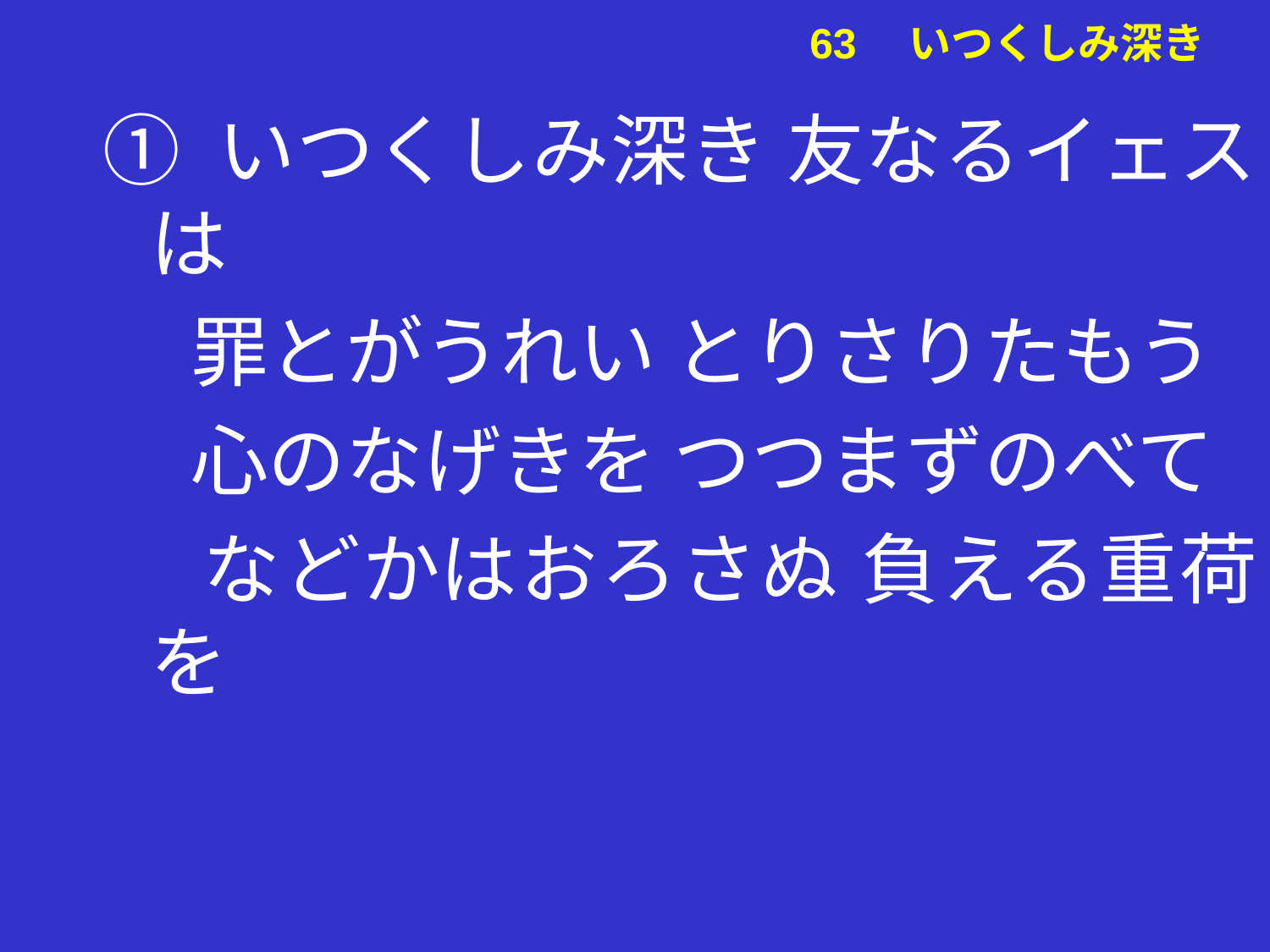

① いつくしみ深き 友なるイェスは
    罪とがうれい とりさりたもう
    心のなげきを つつまずのべて
    などかはおろさぬ 負える重荷を

# 63　いつくしみ深き